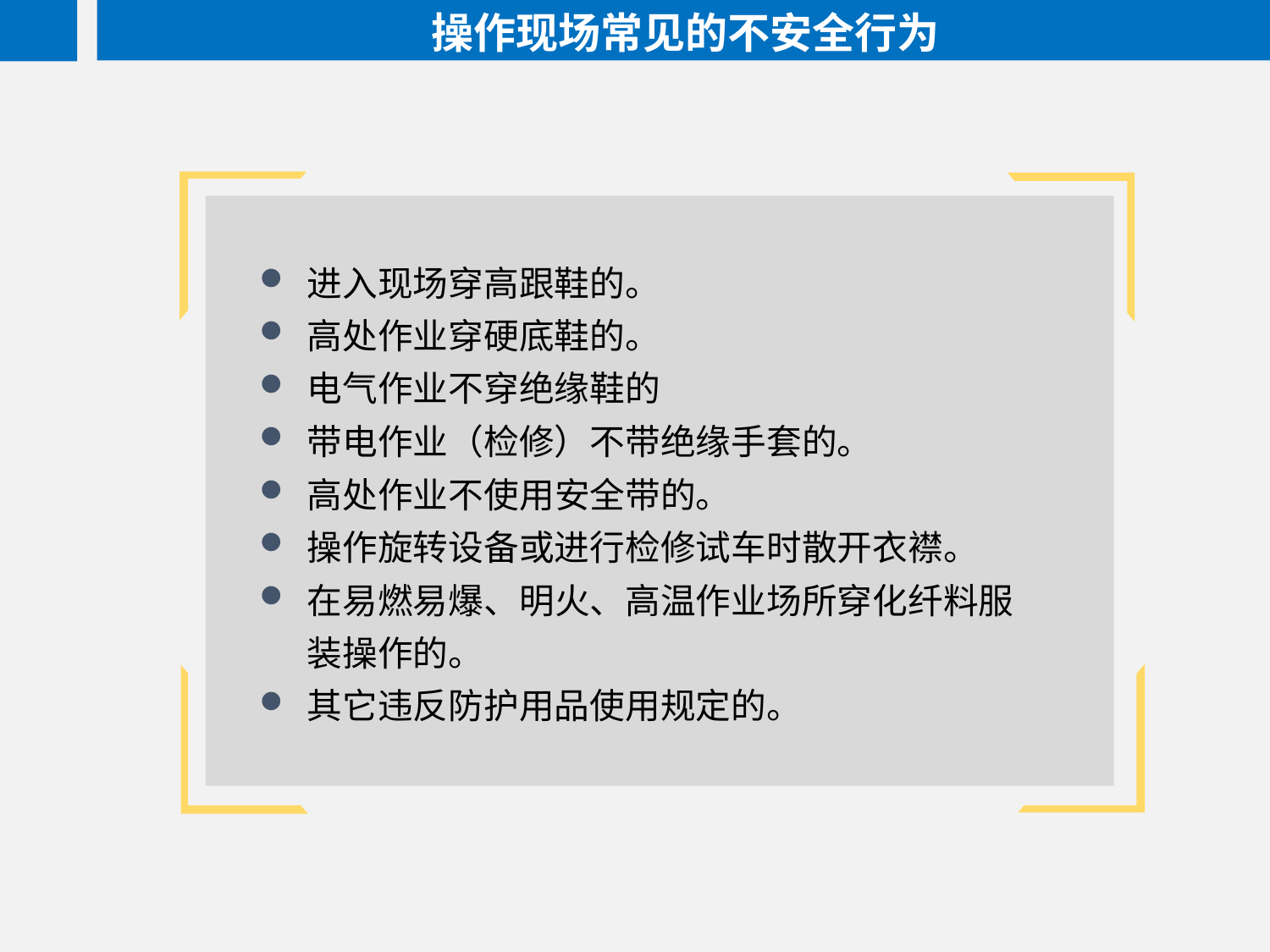

操作现场常见的不安全行为

进入现场穿高跟鞋的。
高处作业穿硬底鞋的。
电气作业不穿绝缘鞋的
带电作业（检修）不带绝缘手套的。
高处作业不使用安全带的。
操作旋转设备或进行检修试车时散开衣襟。
在易燃易爆、明火、高温作业场所穿化纤料服装操作的。
其它违反防护用品使用规定的。